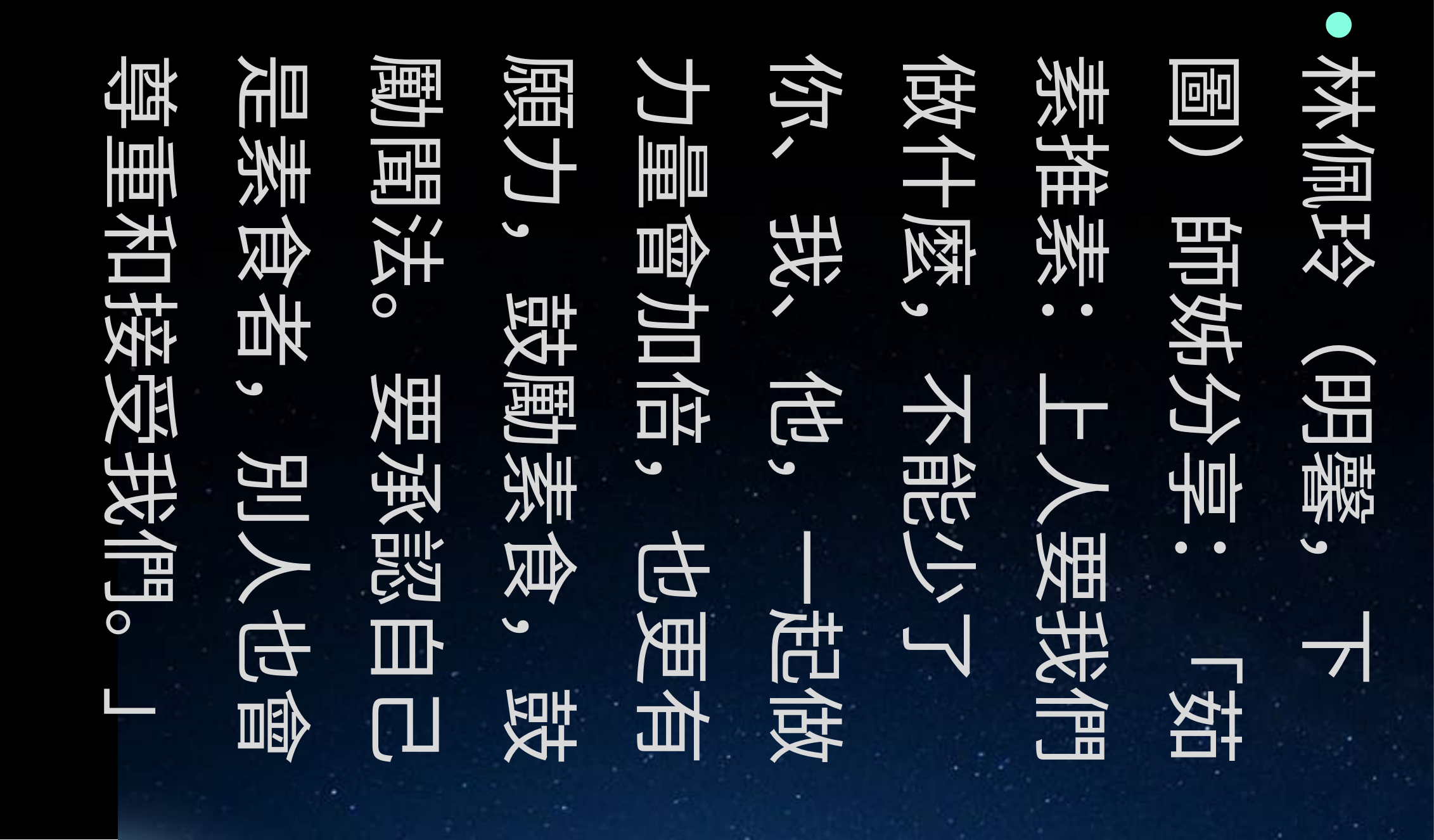

林佩玲（明馨，下圖）師姊分享：「茹素推素：上人要我們做什麼，不能少了你、我、他，一起做力量會加倍，也更有願力，鼓勵素食，鼓勵聞法。要承認自己是素食者，別人也會尊重和接受我們。」